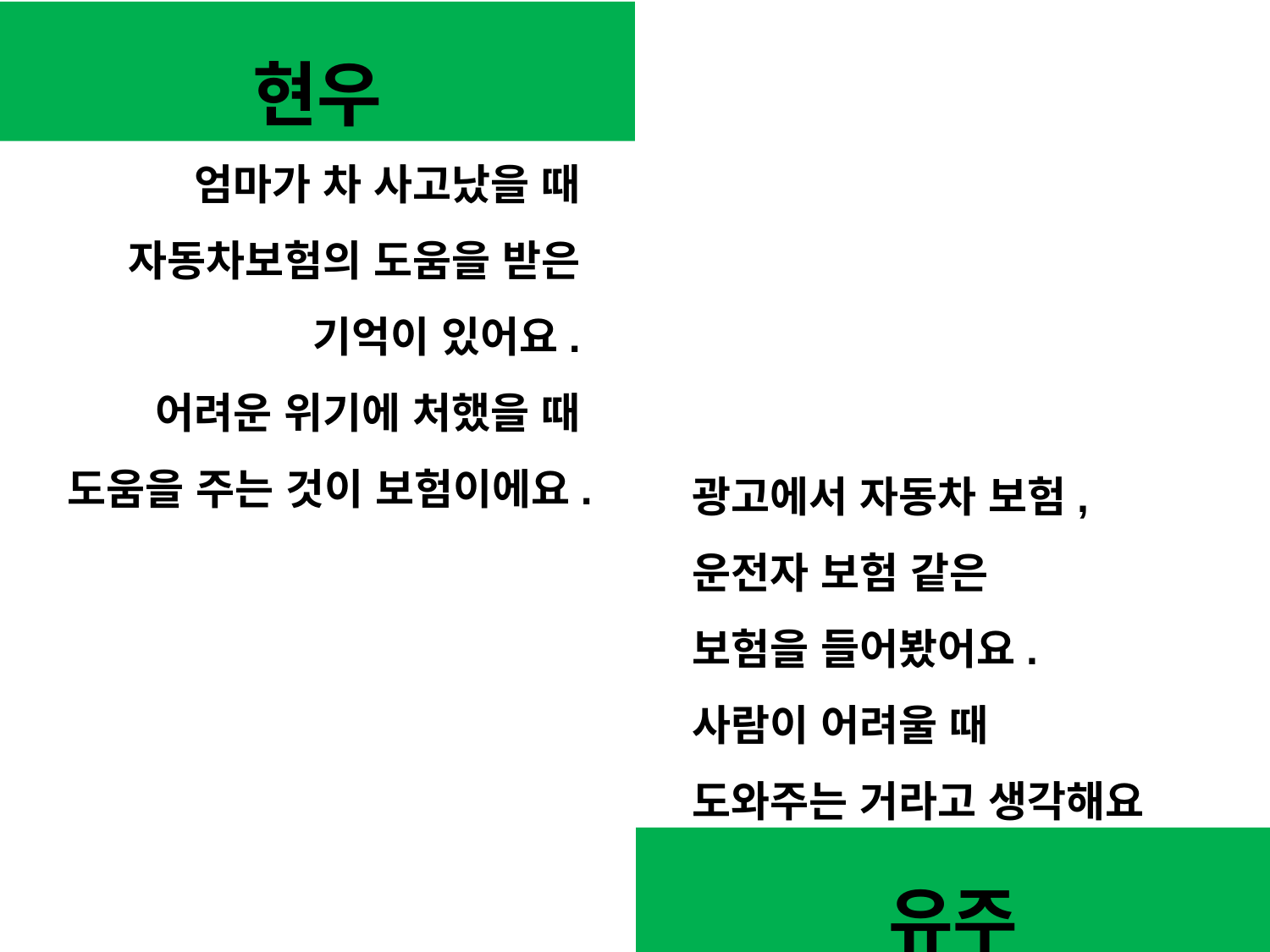

현우
엄마가 차 사고났을 때
자동차보험의 도움을 받은
기억이 있어요.
어려운 위기에 처했을 때
도움을 주는 것이 보험이에요.
광고에서 자동차 보험,
운전자 보험 같은
보험을 들어봤어요.
사람이 어려울 때
도와주는 거라고 생각해요
유주